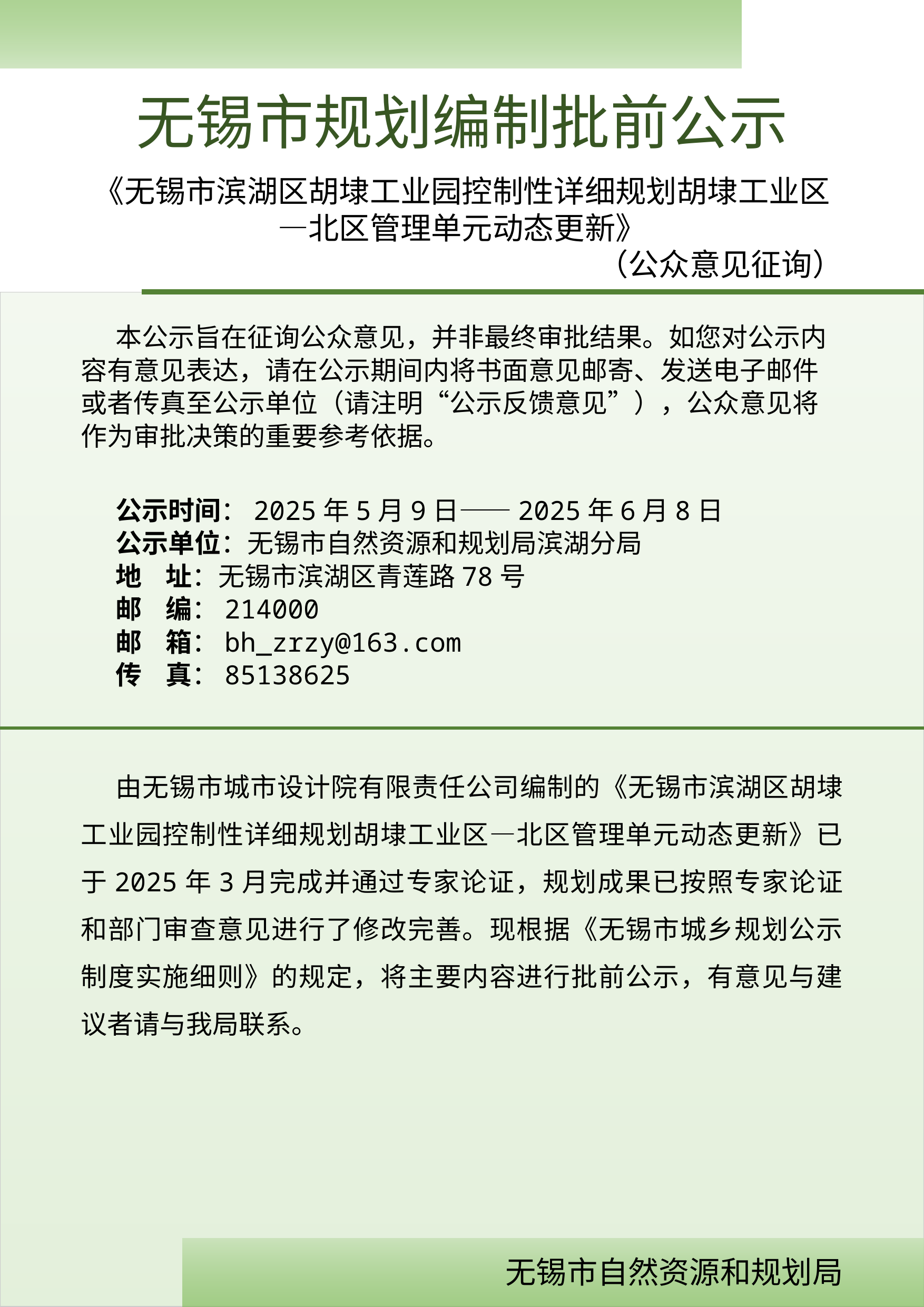

《无锡市滨湖区胡埭工业园控制性详细规划胡埭工业区—北区管理单元动态更新》
（公众意见征询）
本公示旨在征询公众意见，并非最终审批结果。如您对公示内容有意见表达，请在公示期间内将书面意见邮寄、发送电子邮件或者传真至公示单位（请注明“公示反馈意见”），公众意见将作为审批决策的重要参考依据。
公示时间：2025年5月9日——2025年6月8日
公示单位：无锡市自然资源和规划局滨湖分局
地    址：无锡市滨湖区青莲路78号
邮    编：214000
邮    箱：bh_zrzy@163.com
传    真：85138625
由无锡市城市设计院有限责任公司编制的《无锡市滨湖区胡埭工业园控制性详细规划胡埭工业区—北区管理单元动态更新》已于2025年3月完成并通过专家论证，规划成果已按照专家论证和部门审查意见进行了修改完善。现根据《无锡市城乡规划公示制度实施细则》的规定，将主要内容进行批前公示，有意见与建议者请与我局联系。